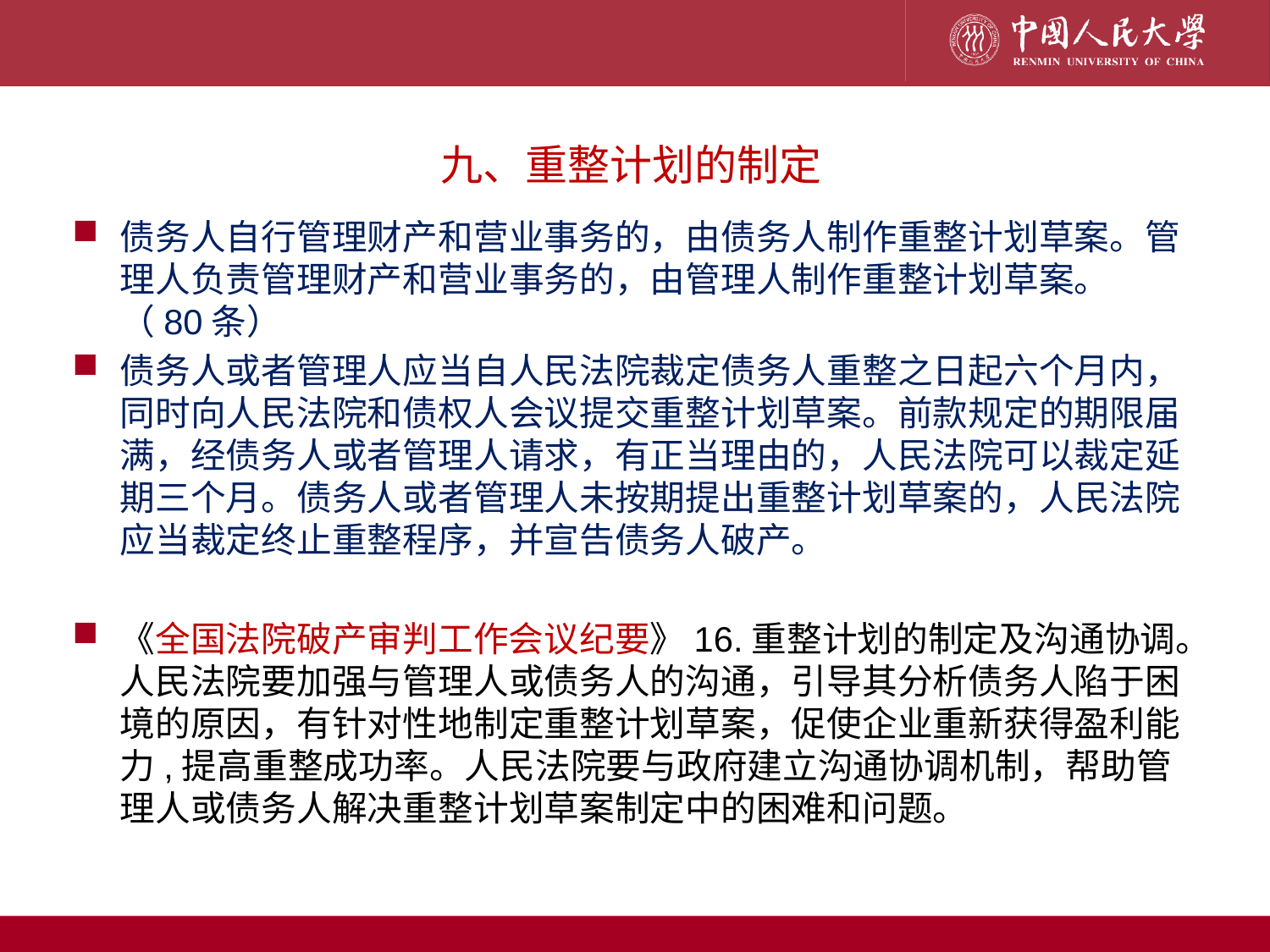

九、重整计划的制定
债务人自行管理财产和营业事务的，由债务人制作重整计划草案。管理人负责管理财产和营业事务的，由管理人制作重整计划草案。（80条）
债务人或者管理人应当自人民法院裁定债务人重整之日起六个月内，同时向人民法院和债权人会议提交重整计划草案。前款规定的期限届满，经债务人或者管理人请求，有正当理由的，人民法院可以裁定延期三个月。债务人或者管理人未按期提出重整计划草案的，人民法院应当裁定终止重整程序，并宣告债务人破产。

《全国法院破产审判工作会议纪要》16.重整计划的制定及沟通协调。人民法院要加强与管理人或债务人的沟通，引导其分析债务人陷于困境的原因，有针对性地制定重整计划草案，促使企业重新获得盈利能力,提高重整成功率。人民法院要与政府建立沟通协调机制，帮助管理人或债务人解决重整计划草案制定中的困难和问题。